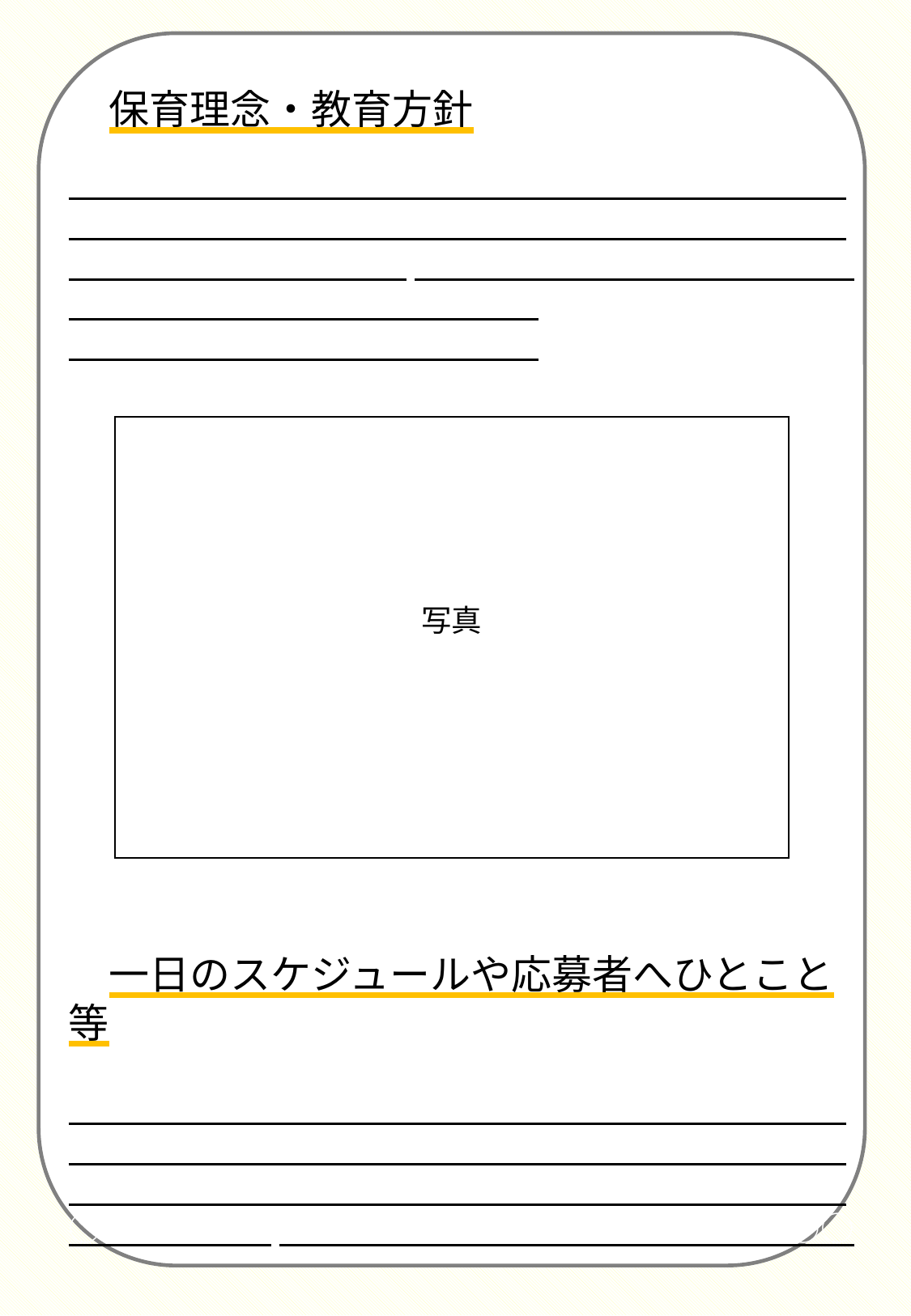

保育理念・教育方針

○○○○○○○○○○○○○○○○○○○○○○○○○○○○○○○○○○○○○○○○○○○○○○○○○○○○○○○○　　　　　　　　　　　　○
○○○○○○○○○○○○○○○○○○○○○○○
○○○○○○○○○○○○○○○○○○○○○○○
写真

　一日のスケジュールや応募者へひとこと等

○○○○○○○○○○○○○○○○○○○○○○○○○○○○○○○○○○○○○○○○○○○○○○○○○○○○○○○○○○○○○○○○○○○○○○○○○○○　　　　　　　　　　　　　　　○○